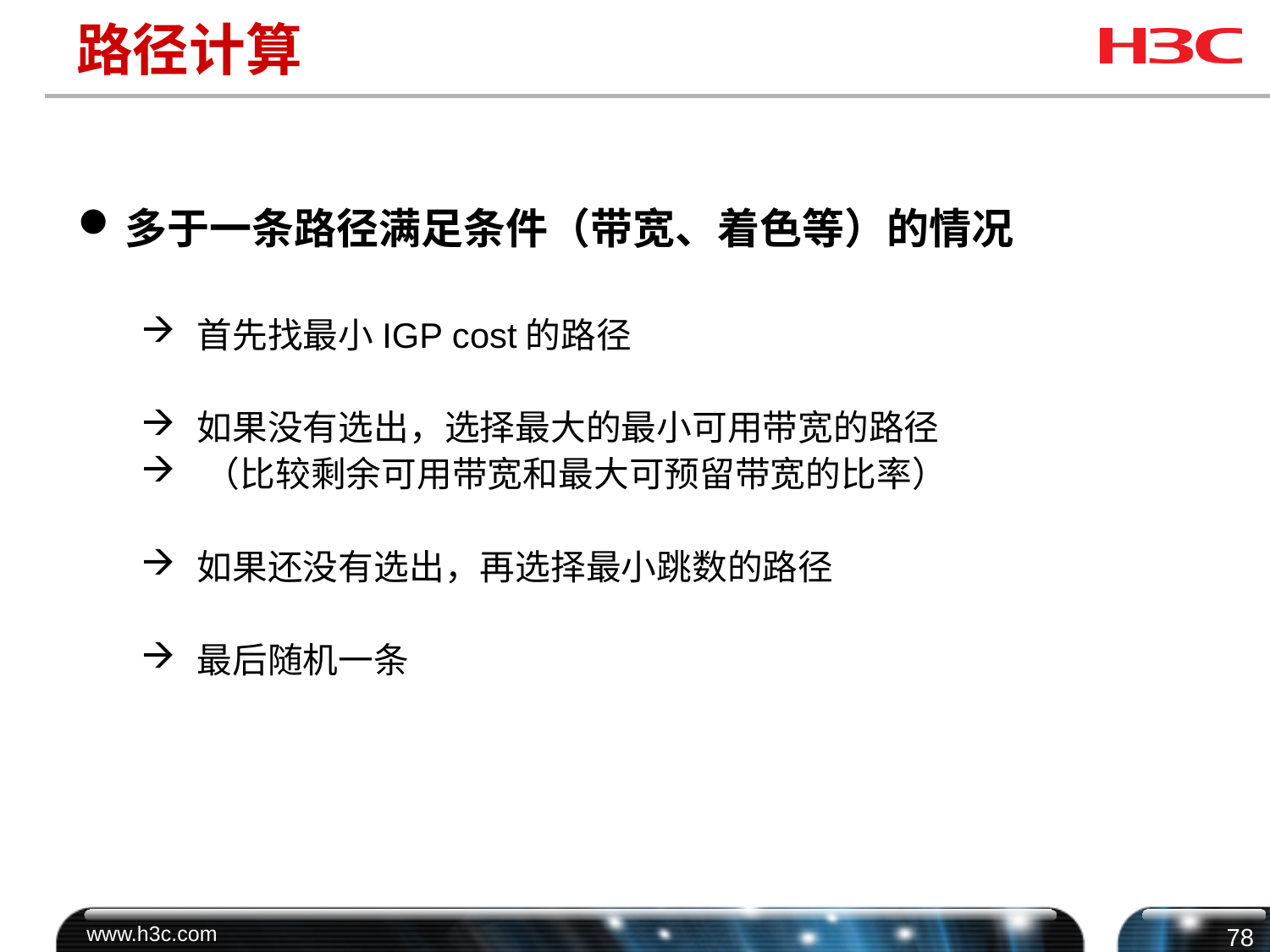

# 路径计算
多于一条路径满足条件（带宽、着色等）的情况

 首先找最小IGP cost的路径

 如果没有选出，选择最大的最小可用带宽的路径
  （比较剩余可用带宽和最大可预留带宽的比率）

 如果还没有选出，再选择最小跳数的路径

 最后随机一条